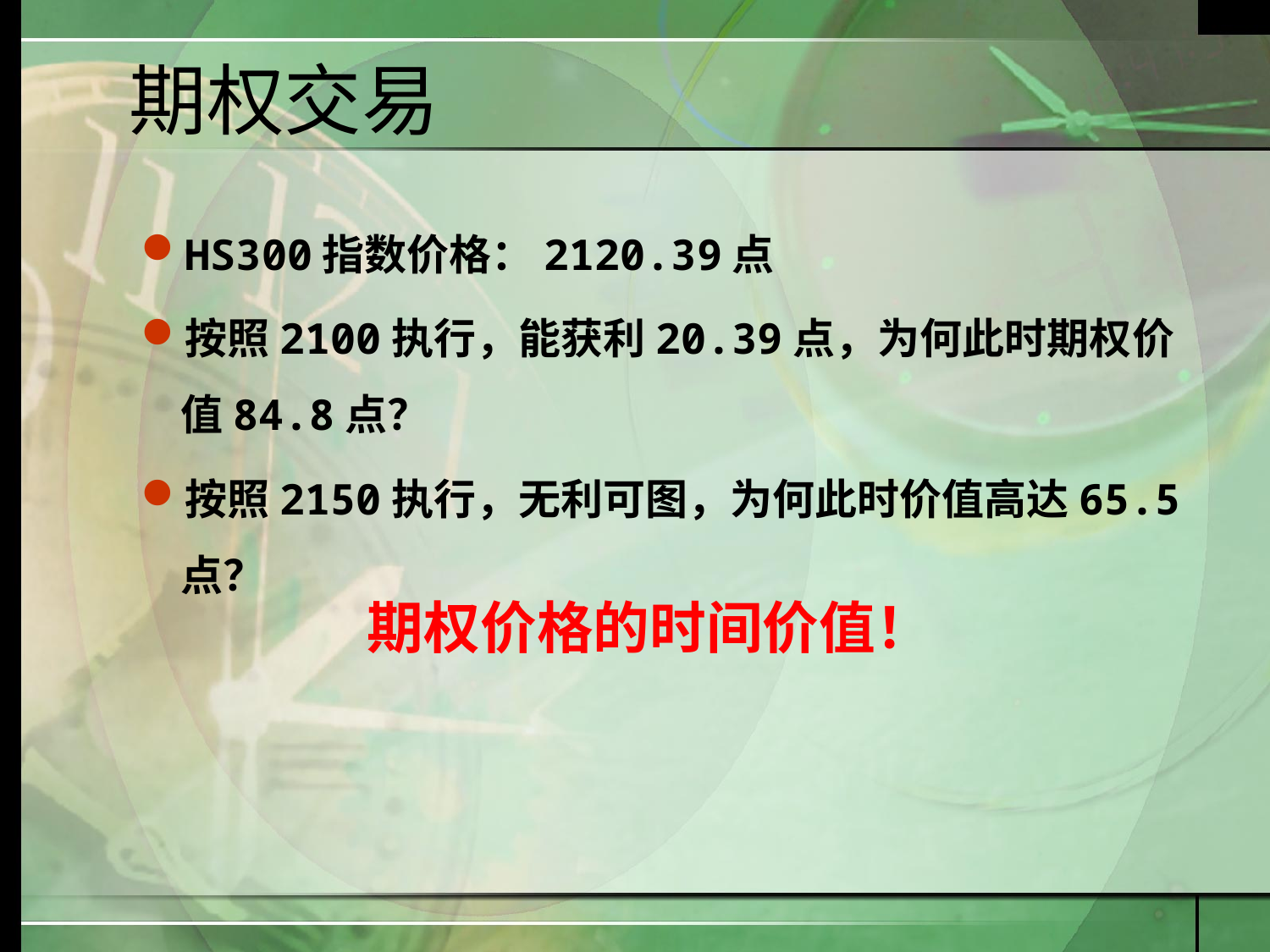

# 期权交易
HS300指数价格：2120.39点
按照2100执行，能获利20.39点，为何此时期权价值84.8点？
按照2150执行，无利可图，为何此时价值高达65.5点？
期权价格的时间价值！